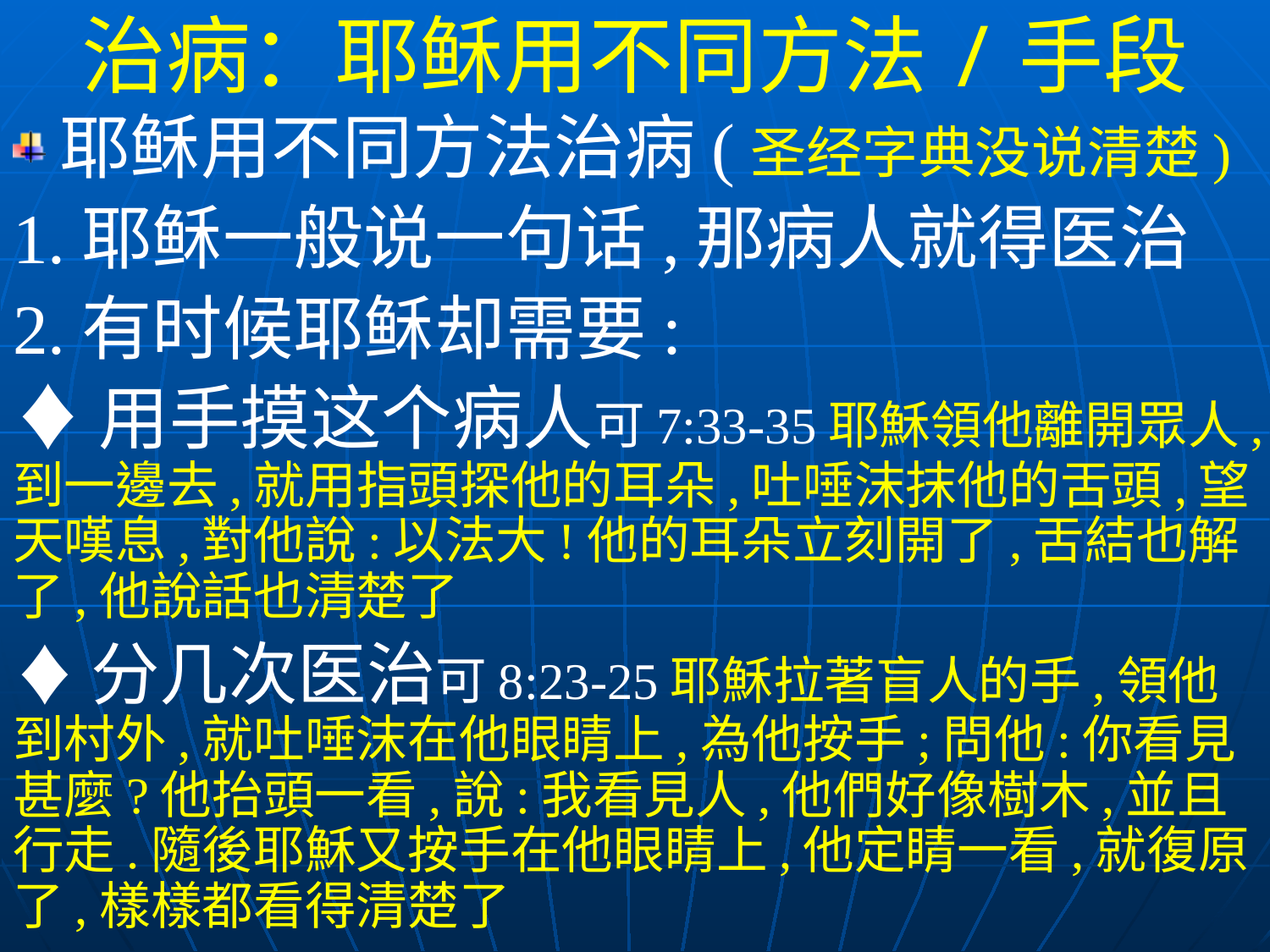

治病：耶稣用不同方法/手段
耶稣用不同方法治病(圣经字典没说清楚)
1.耶稣一般说一句话,那病人就得医治
2.有时候耶稣却需要:
♦用手摸这个病人可7:33-35耶穌領他離開眾人,到一邊去,就用指頭探他的耳朵,吐唾沫抹他的舌頭,望天嘆息,對他說:以法大!他的耳朵立刻開了,舌結也解了,他說話也清楚了
♦分几次医治可8:23-25耶穌拉著盲人的手,領他到村外,就吐唾沫在他眼睛上,為他按手;問他:你看見甚麼?他抬頭一看,說:我看見人,他們好像樹木,並且行走.隨後耶穌又按手在他眼睛上,他定睛一看,就復原了,樣樣都看得清楚了